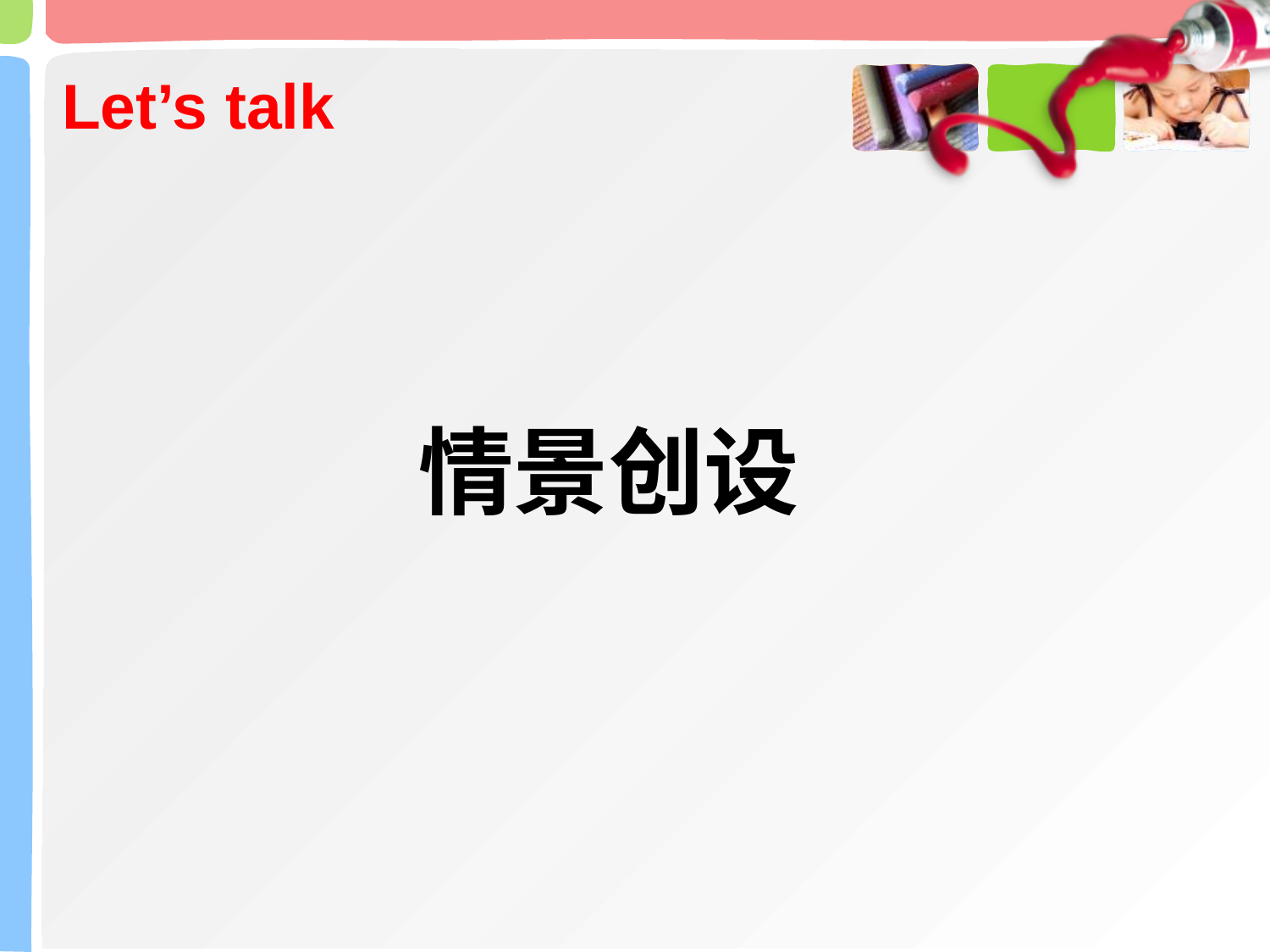

Let’s talk
教师充当妈妈的角色，找一个学生充当科林，创设情境让学生们感知
情景创设